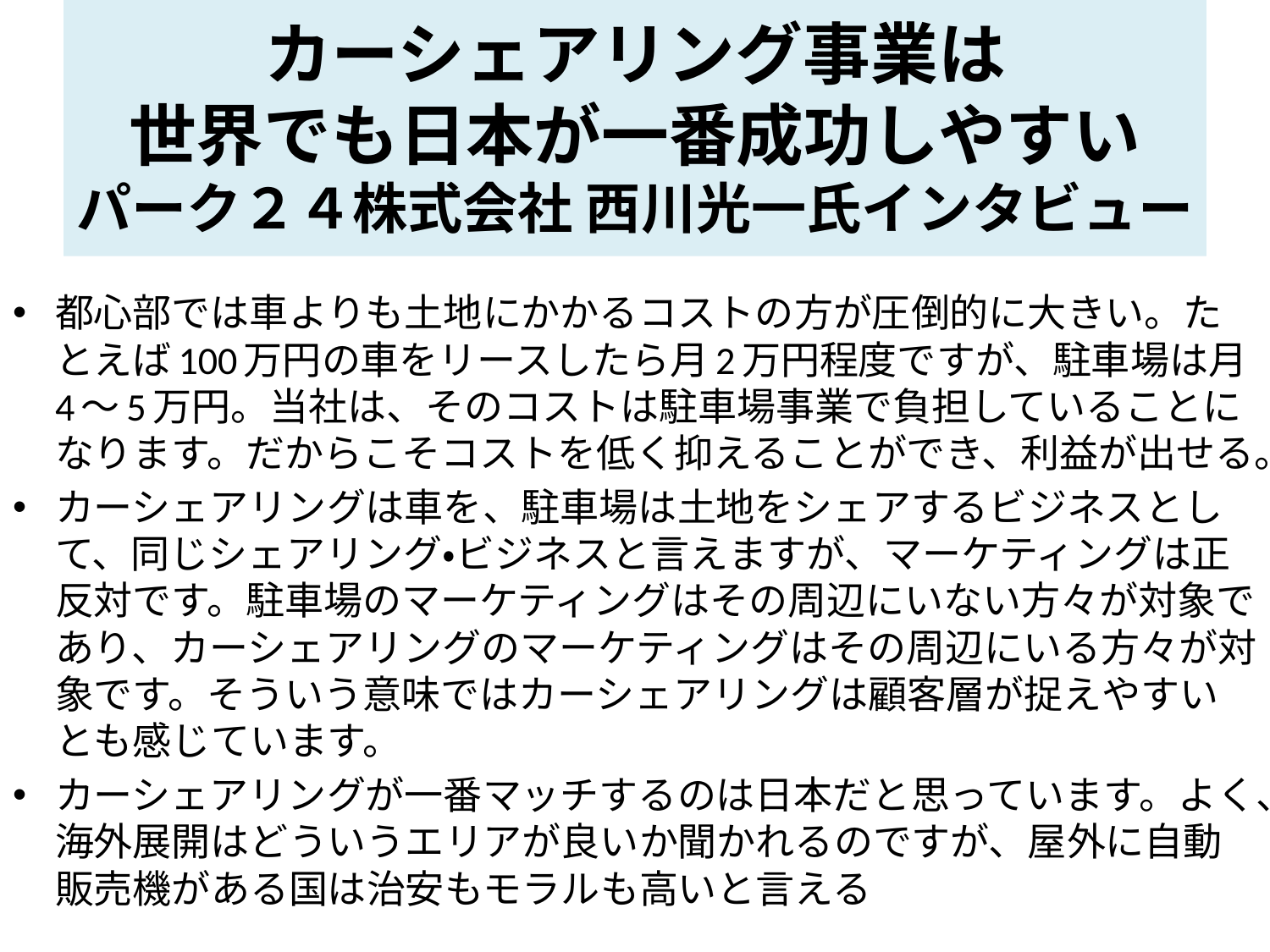

# カーシェアリング事業は 世界でも日本が一番成功しやすい パーク２４株式会社 西川光一氏インタビュー
都心部では車よりも土地にかかるコストの方が圧倒的に大きい。たとえば100万円の車をリースしたら月2万円程度ですが、駐車場は月4～5万円。当社は、そのコストは駐車場事業で負担していることになります。だからこそコストを低く抑えることができ、利益が出せる。
カーシェアリングは車を、駐車場は土地をシェアするビジネスとして、同じシェアリング・ビジネスと言えますが、マーケティングは正反対です。駐車場のマーケティングはその周辺にいない方々が対象であり、カーシェアリングのマーケティングはその周辺にいる方々が対象です。そういう意味ではカーシェアリングは顧客層が捉えやすいとも感じています。
カーシェアリングが一番マッチするのは日本だと思っています。よく、海外展開はどういうエリアが良いか聞かれるのですが、屋外に自動販売機がある国は治安もモラルも高いと言える